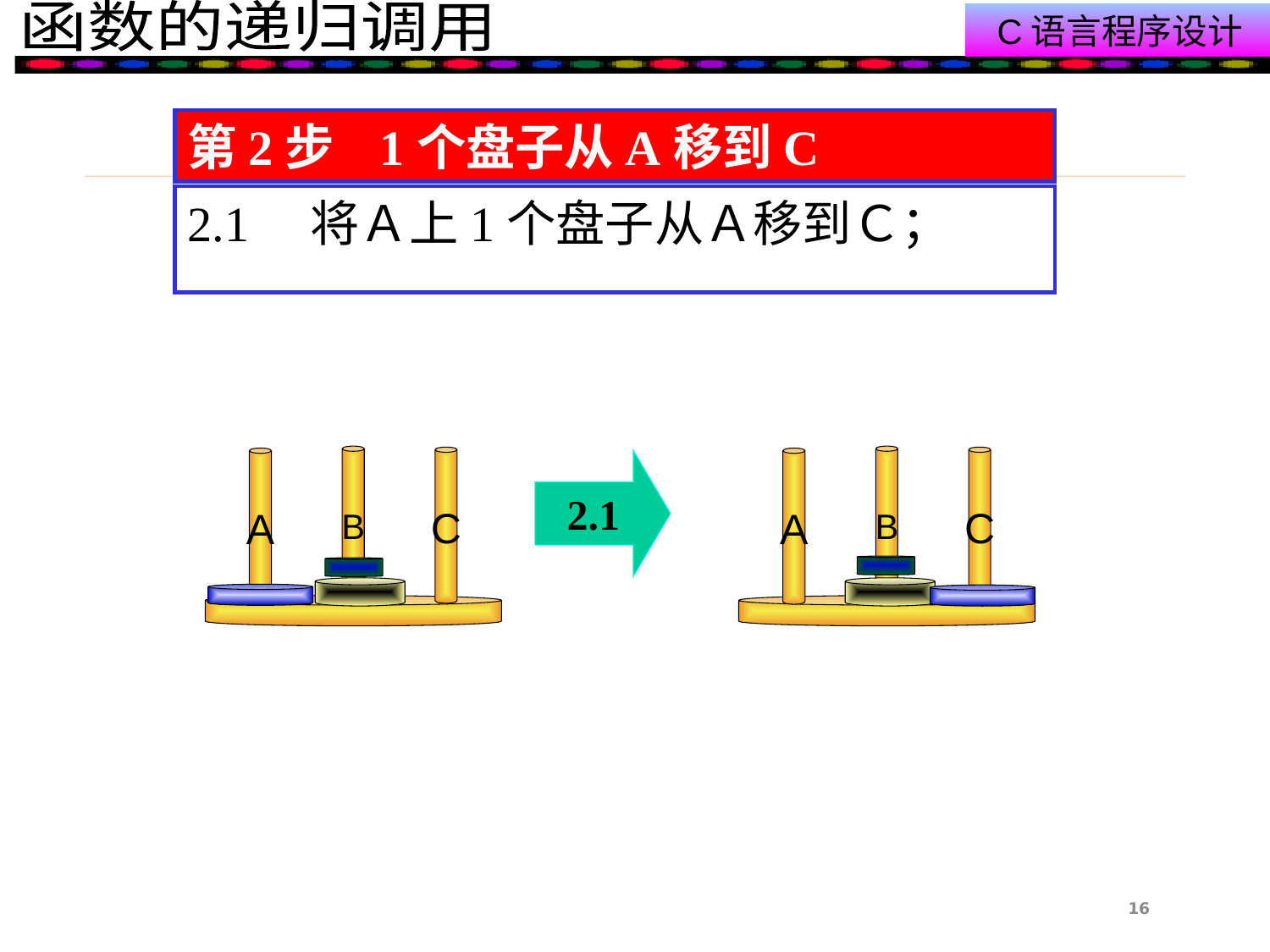

第2步   1个盘子从A移到C
2.1    将Ａ上1个盘子从Ａ移到Ｃ；

B
C
A

B
C
A

2.1

16